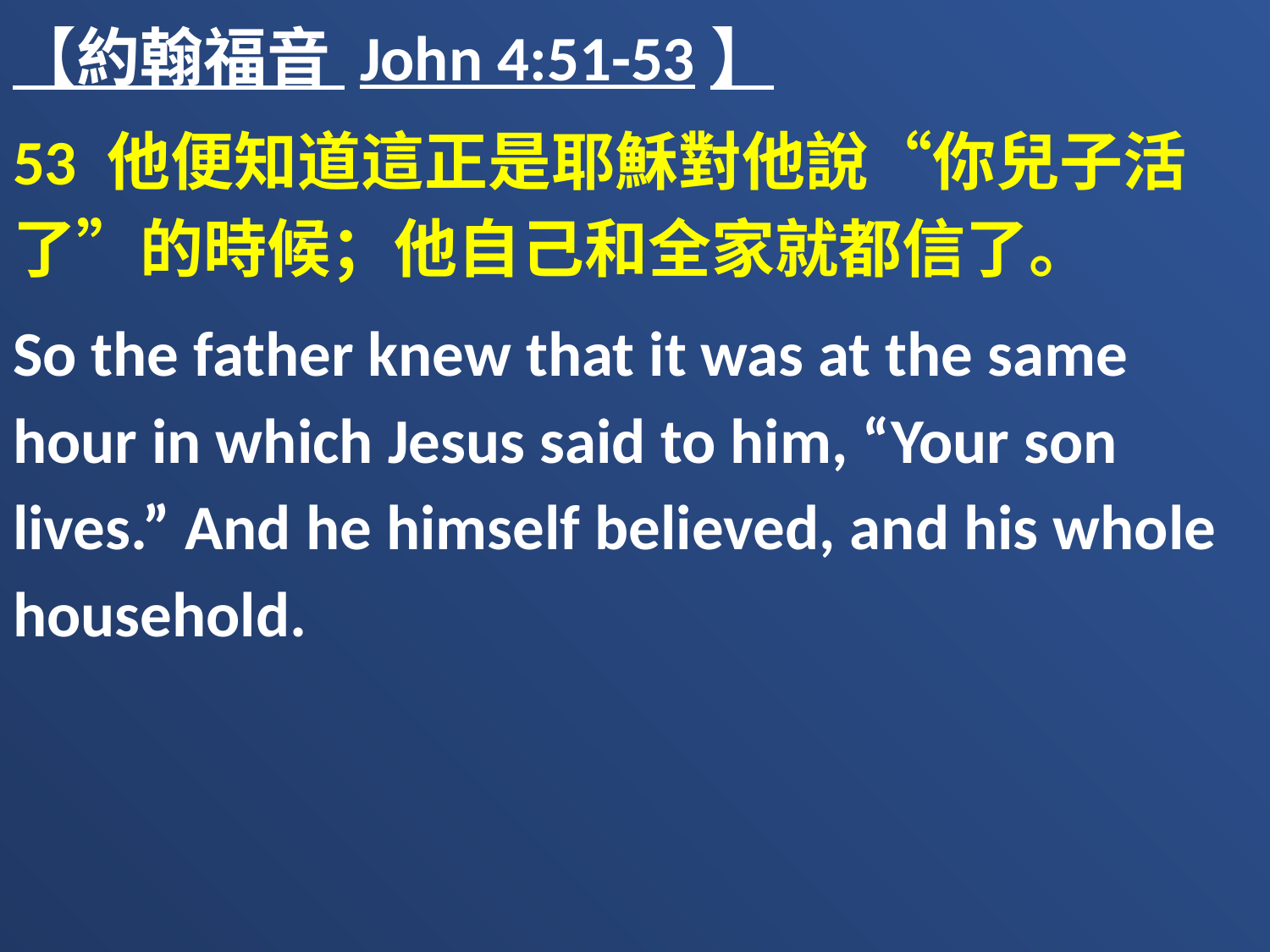

【約翰福音 John 4:51-53】
53 他便知道這正是耶穌對他說“你兒子活了”的時候；他自己和全家就都信了。
So the father knew that it was at the same hour in which Jesus said to him, “Your son lives.” And he himself believed, and his whole household.